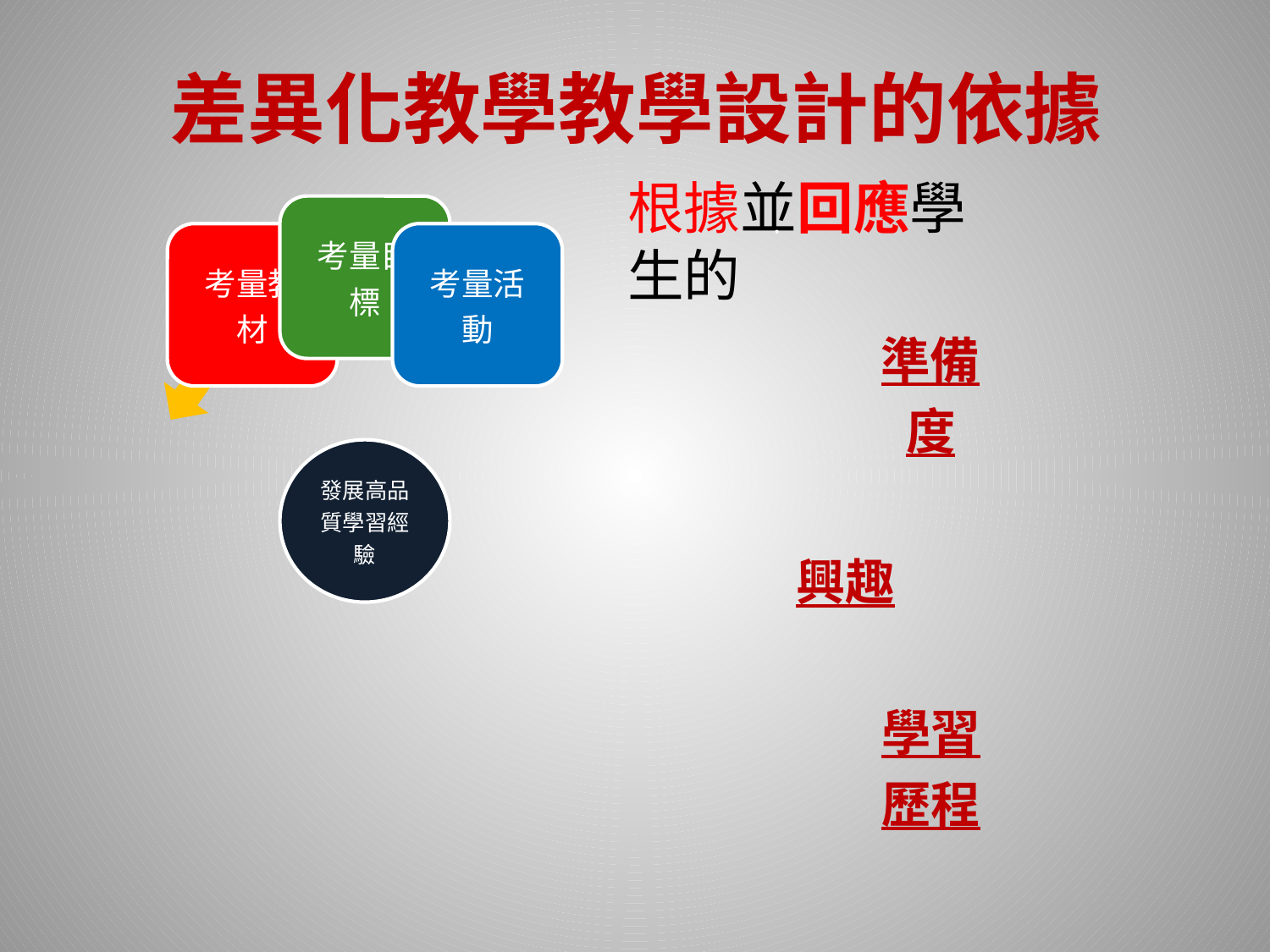

# 差異化教學教學設計的依據
根據並回應學生的

準備度
興趣
學習歷程
發展高品質學習經驗
考量教材